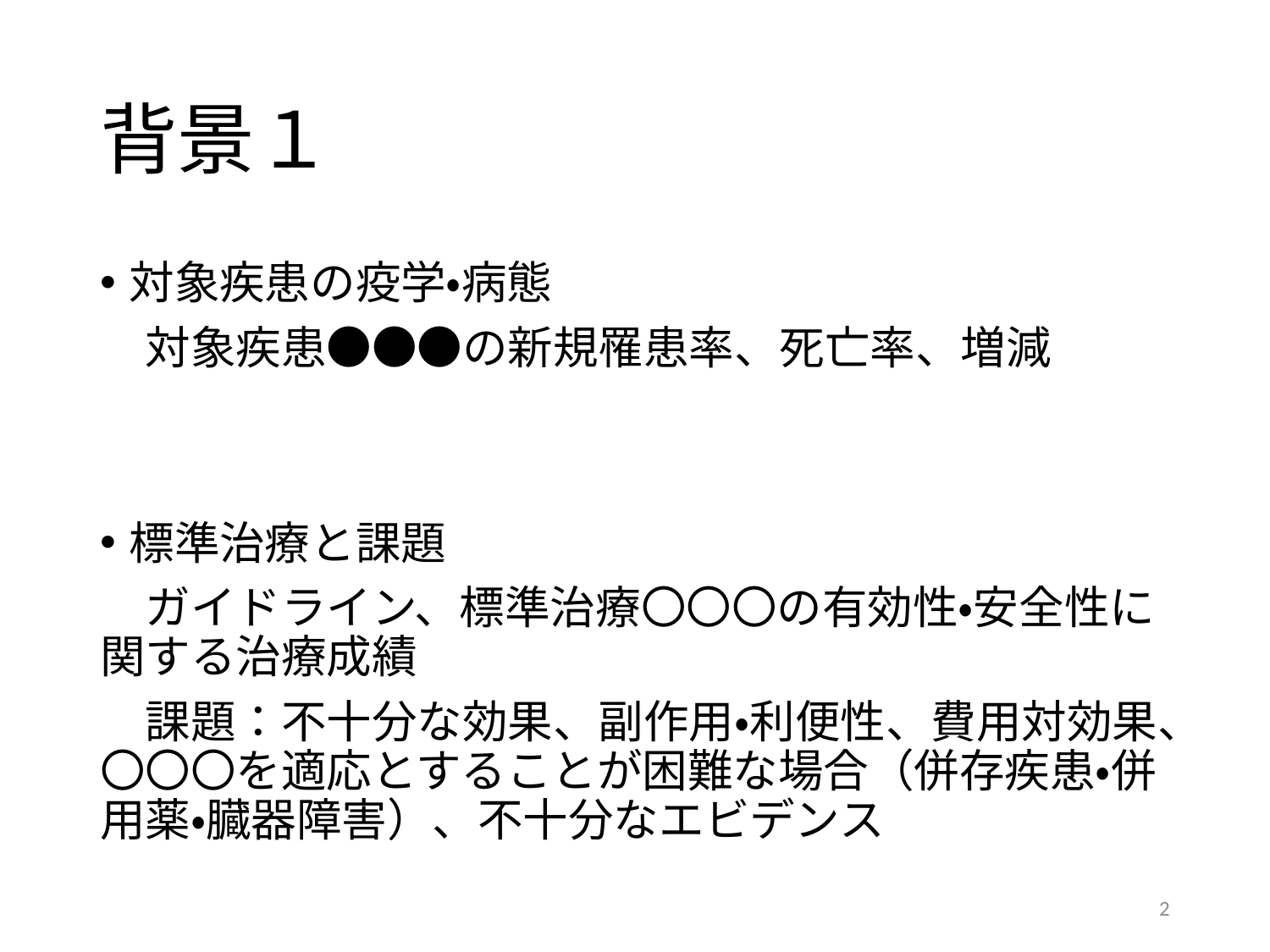

# 背景１
対象疾患の疫学・病態
　対象疾患●●●の新規罹患率、死亡率、増減

標準治療と課題
　ガイドライン、標準治療〇〇〇の有効性・安全性に関する治療成績
　課題：不十分な効果、副作用・利便性、費用対効果、〇〇〇を適応とすることが困難な場合（併存疾患・併用薬・臓器障害）、不十分なエビデンス
2